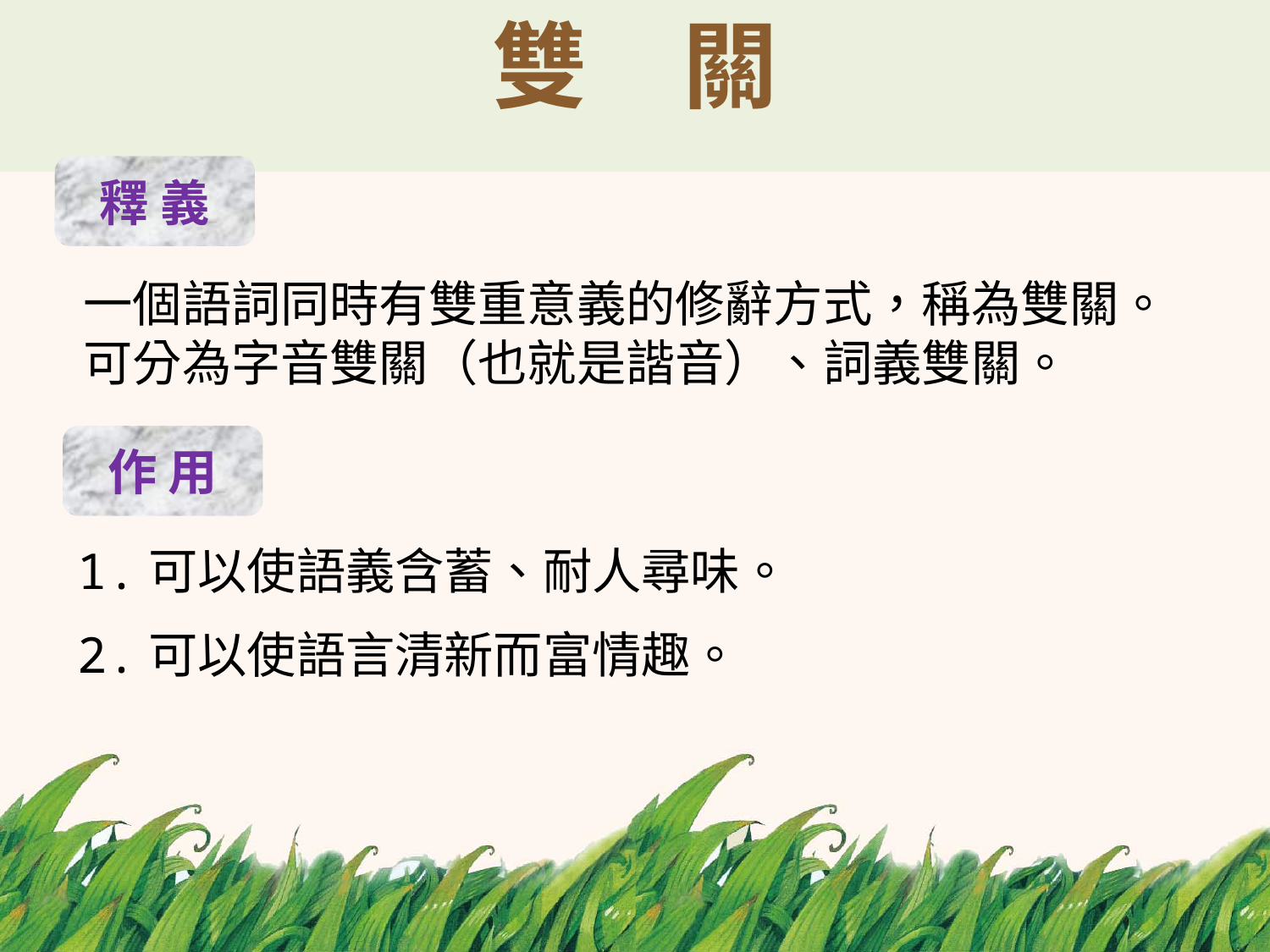

# 雙　關
釋 義
一個語詞同時有雙重意義的修辭方式，稱為雙關。可分為字音雙關（也就是諧音）、詞義雙關。
作 用
1.可以使語義含蓄、耐人尋味。
2.可以使語言清新而富情趣。